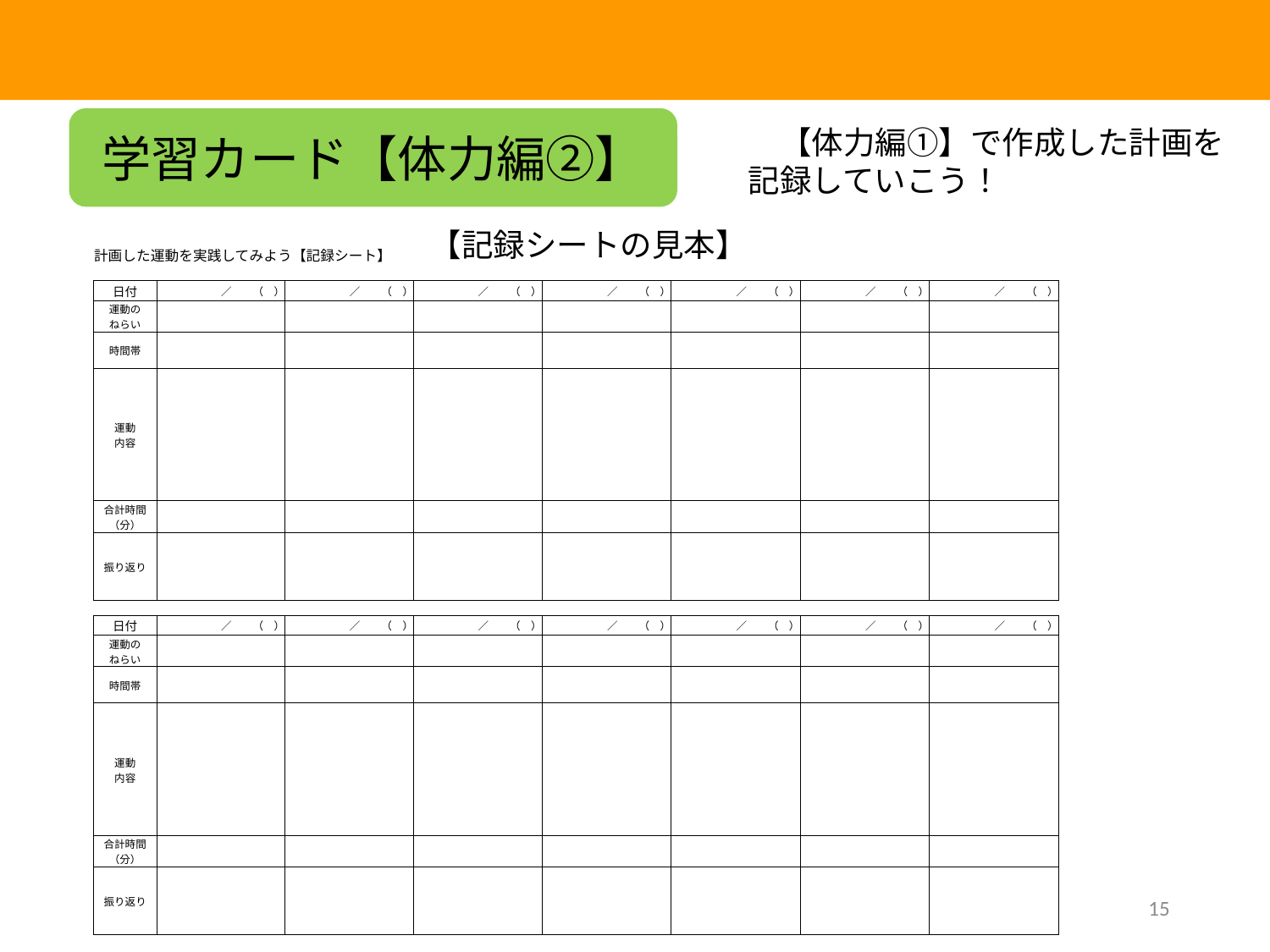

学習カード【体力編②】
　【体力編①】で作成した計画を記録していこう！
【記録シートの見本】
| 計画した運動を実践してみよう【記録シート】 |  |  |  |  |  |  |  |
| --- | --- | --- | --- | --- | --- | --- | --- |
|  |  |  |  |  |  |  |  |
| 日付 | ／　　（　） | ／　　（　） | ／　　（　） | ／　　（　） | ／　　（　） | ／　　（　） | ／　　（　） |
| 運動の ねらい |  |  |  |  |  |  |  |
| 時間帯 |  |  |  |  |  |  |  |
| 運動 内容 |  |  |  |  |  |  |  |
| 合計時間（分） |  |  |  |  |  |  |  |
| 振り返り |  |  |  |  |  |  |  |
|  |  |  |  |  |  |  |  |
| 日付 | ／　　（　） | ／　　（　） | ／　　（　） | ／　　（　） | ／　　（　） | ／　　（　） | ／　　（　） |
| 運動の ねらい |  |  |  |  |  |  |  |
| 時間帯 |  |  |  |  |  |  |  |
| 運動 内容 |  |  |  |  |  |  |  |
| 合計時間（分） |  |  |  |  |  |  |  |
| 振り返り |  |  |  |  |  |  |  |
15